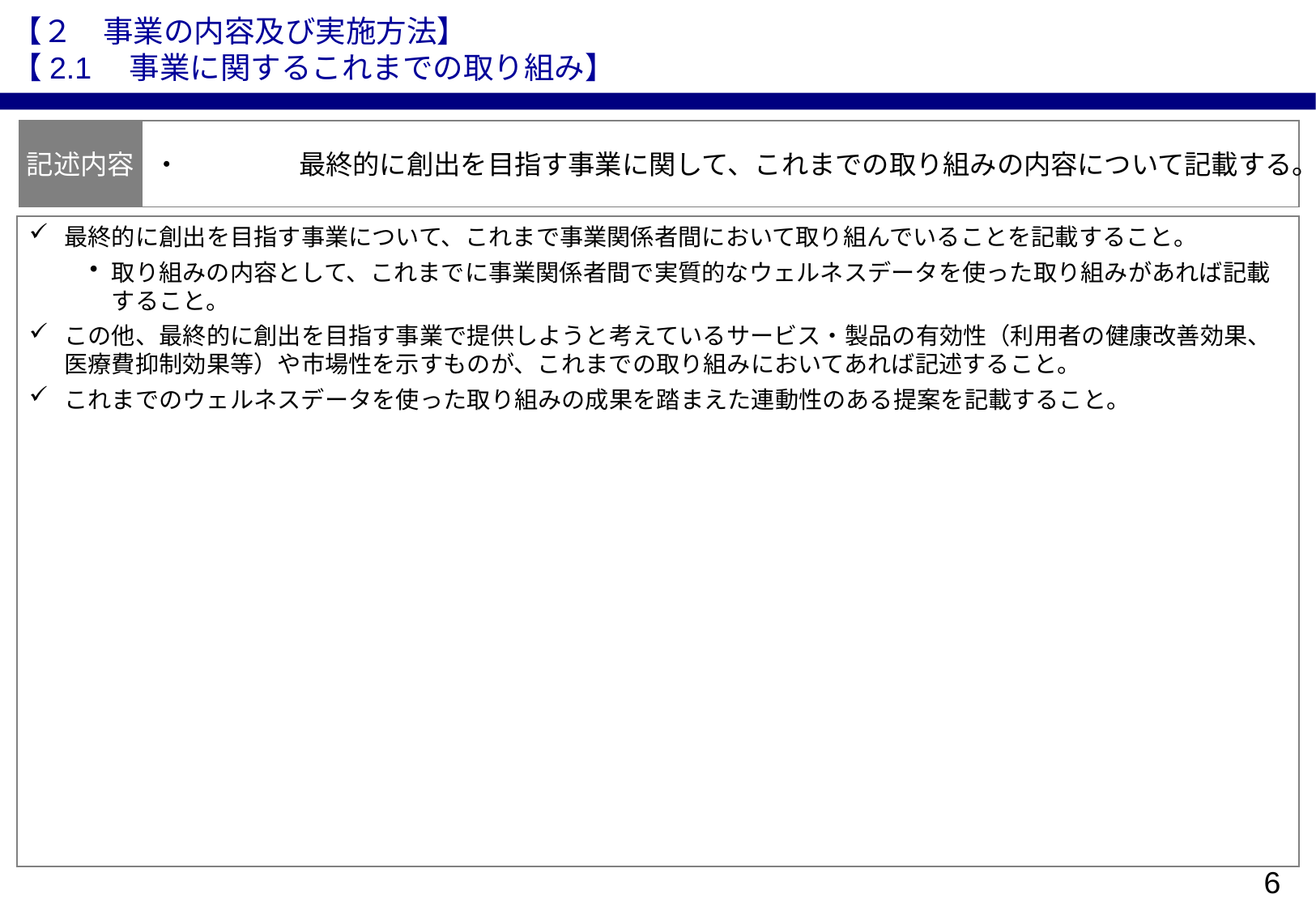

【２　事業の内容及び実施方法】
【2.1　事業に関するこれまでの取り組み】
記述内容
・	最終的に創出を目指す事業に関して、これまでの取り組みの内容について記載する。
最終的に創出を目指す事業について、これまで事業関係者間において取り組んでいることを記載すること。
取り組みの内容として、これまでに事業関係者間で実質的なウェルネスデータを使った取り組みがあれば記載すること。
この他、最終的に創出を目指す事業で提供しようと考えているサービス・製品の有効性（利用者の健康改善効果、医療費抑制効果等）や市場性を示すものが、これまでの取り組みにおいてあれば記述すること。
これまでのウェルネスデータを使った取り組みの成果を踏まえた連動性のある提案を記載すること。